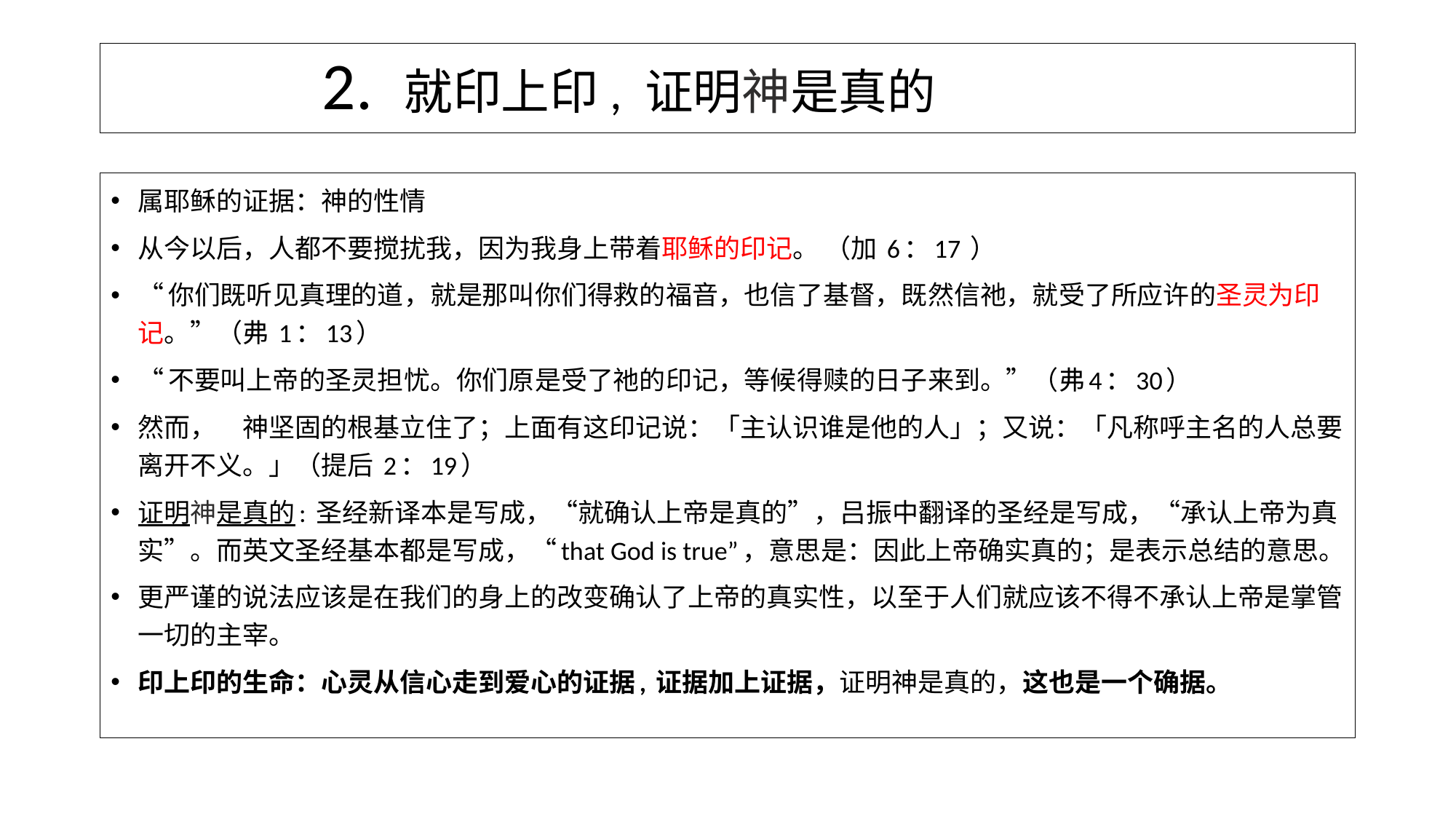

# 2. 就印上印, 证明神是真的
属耶稣的证据：神的性情
从今以后，人都不要搅扰我，因为我身上带着耶稣的印记。 （加 6：17 ）
“你们既听见真理的道，就是那叫你们得救的福音，也信了基督，既然信祂，就受了所应许的圣灵为印记。”（弗 1：13）
“不要叫上帝的圣灵担忧。你们原是受了祂的印记，等候得赎的日子来到。”（弗4：30）
然而，　神坚固的根基立住了；上面有这印记说：「主认识谁是他的人」；又说：「凡称呼主名的人总要离开不义。」（提后 2：19）
证明神是真的: 圣经新译本是写成，“就确认上帝是真的”，吕振中翻译的圣经是写成，“承认上帝为真实”。而英文圣经基本都是写成，“that God is true”，意思是：因此上帝确实真的；是表示总结的意思。
更严谨的说法应该是在我们的身上的改变确认了上帝的真实性，以至于人们就应该不得不承认上帝是掌管一切的主宰。
印上印的生命：心灵从信心走到爱心的证据, 证据加上证据，证明神是真的，这也是一个确据。